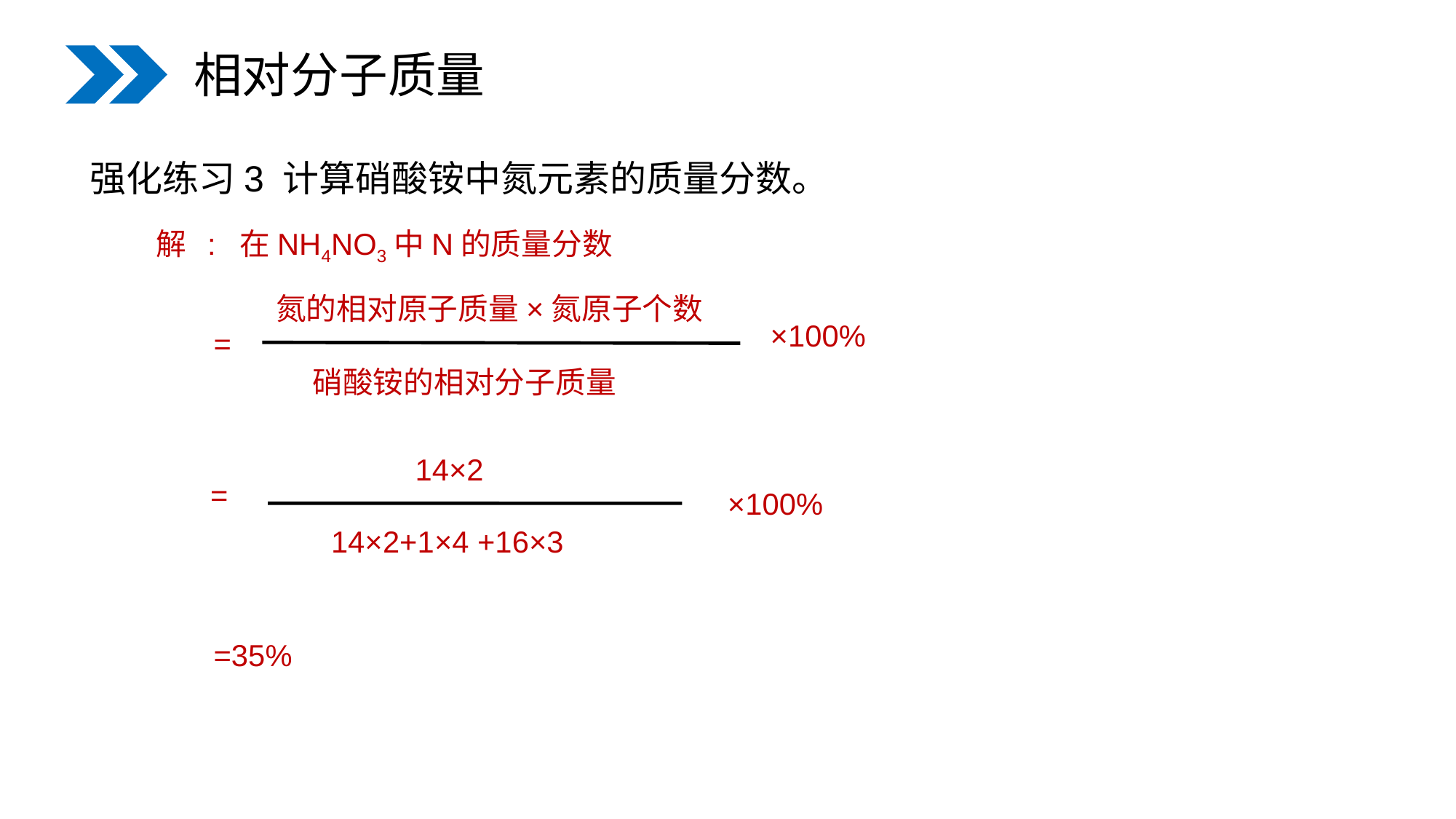

相对分子质量
强化练习3 计算硝酸铵中氮元素的质量分数。
解  :  在NH4NO3中N的质量分数
氮的相对原子质量×氮原子个数
×100%
=

硝酸铵的相对分子质量
14×2
×100%
14×2+1×4 +16×3
=

=35%